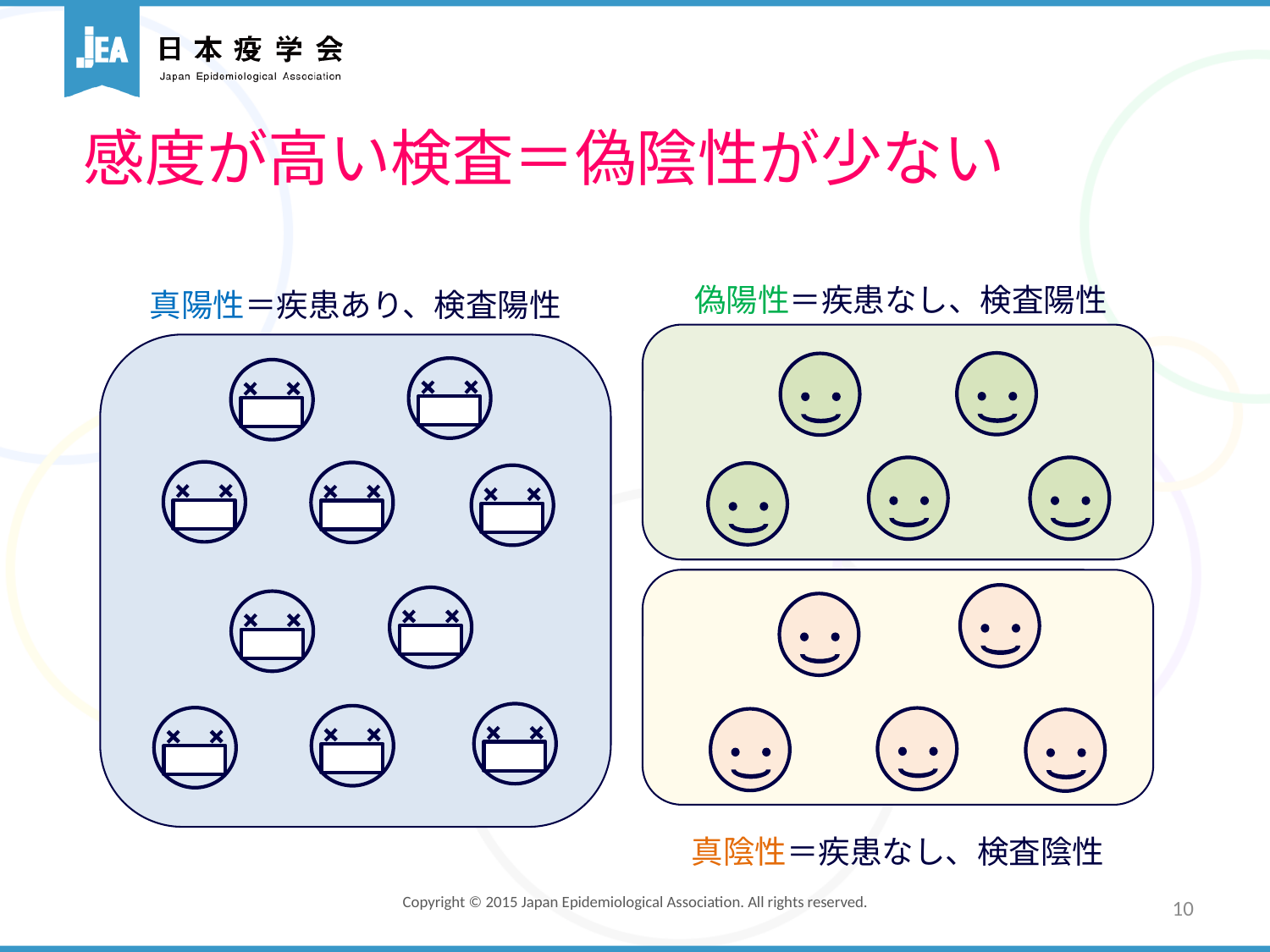

# 感度が高い検査＝偽陰性が少ない
偽陽性＝疾患なし、検査陽性
真陽性＝疾患あり、検査陽性

真陰性＝疾患なし、検査陰性
10